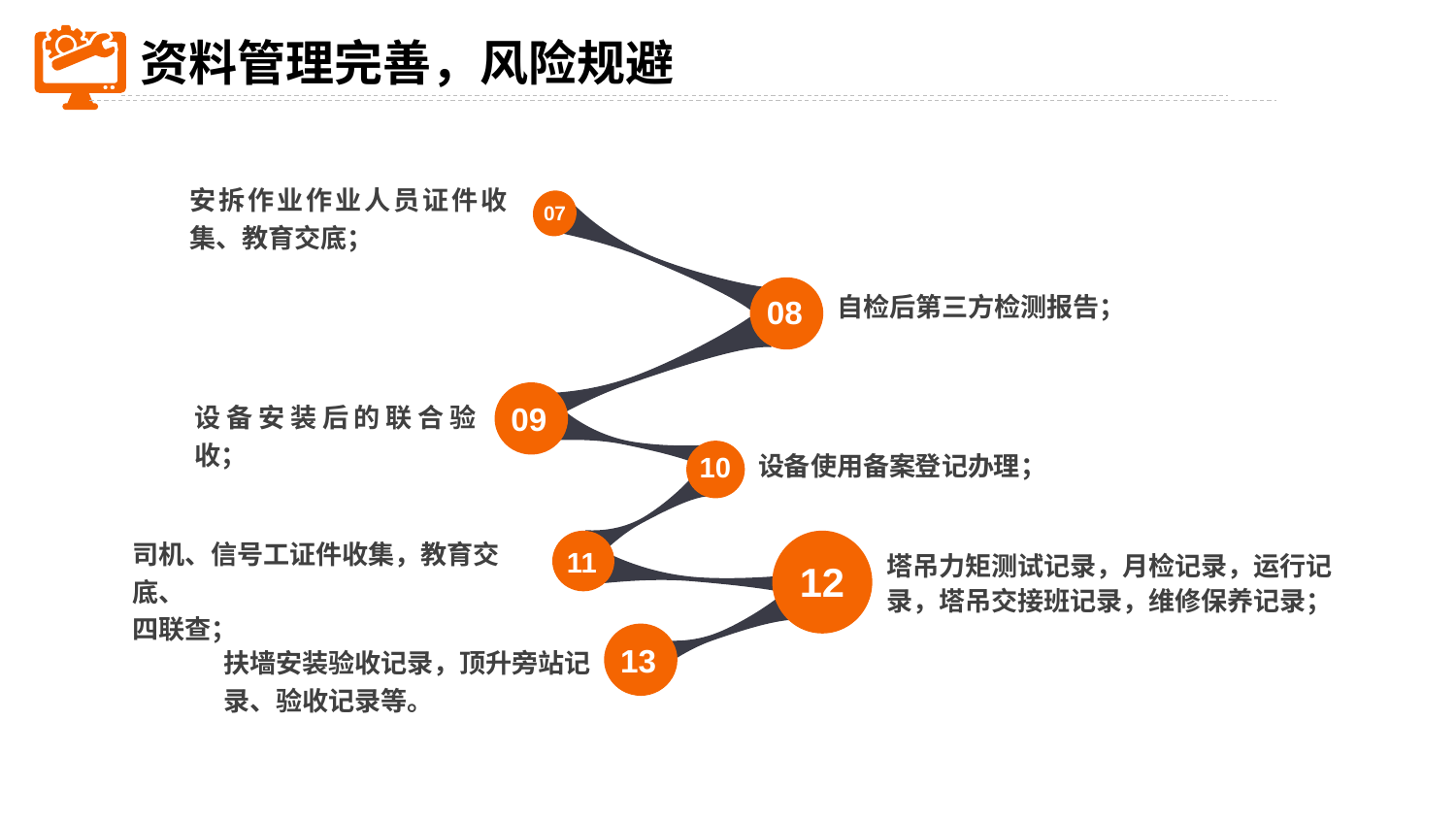

资料管理完善，风险规避
安拆作业作业人员证件收集、教育交底；

07

08

09

10

11
12

13
自检后第三方检测报告；
设备安装后的联合验收；
设备使用备案登记办理；
司机、信号工证件收集，教育交底、
四联查；
塔吊力矩测试记录，月检记录，运行记录，塔吊交接班记录，维修保养记录；
扶墙安装验收记录，顶升旁站记录、验收记录等。